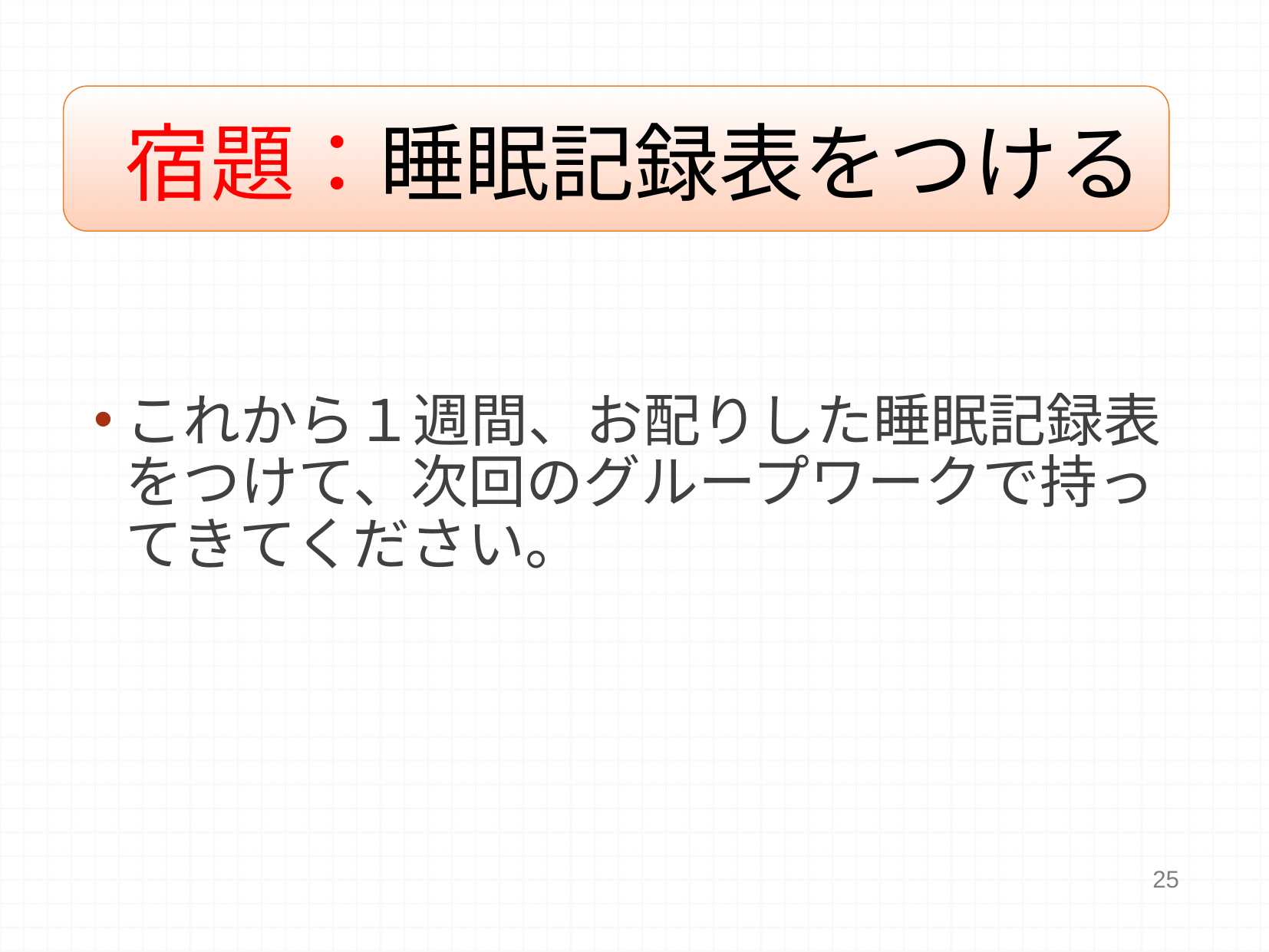

# 宿題：睡眠記録表をつける

これから１週間、お配りした睡眠記録表をつけて、次回のグループワークで持ってきてください。
25